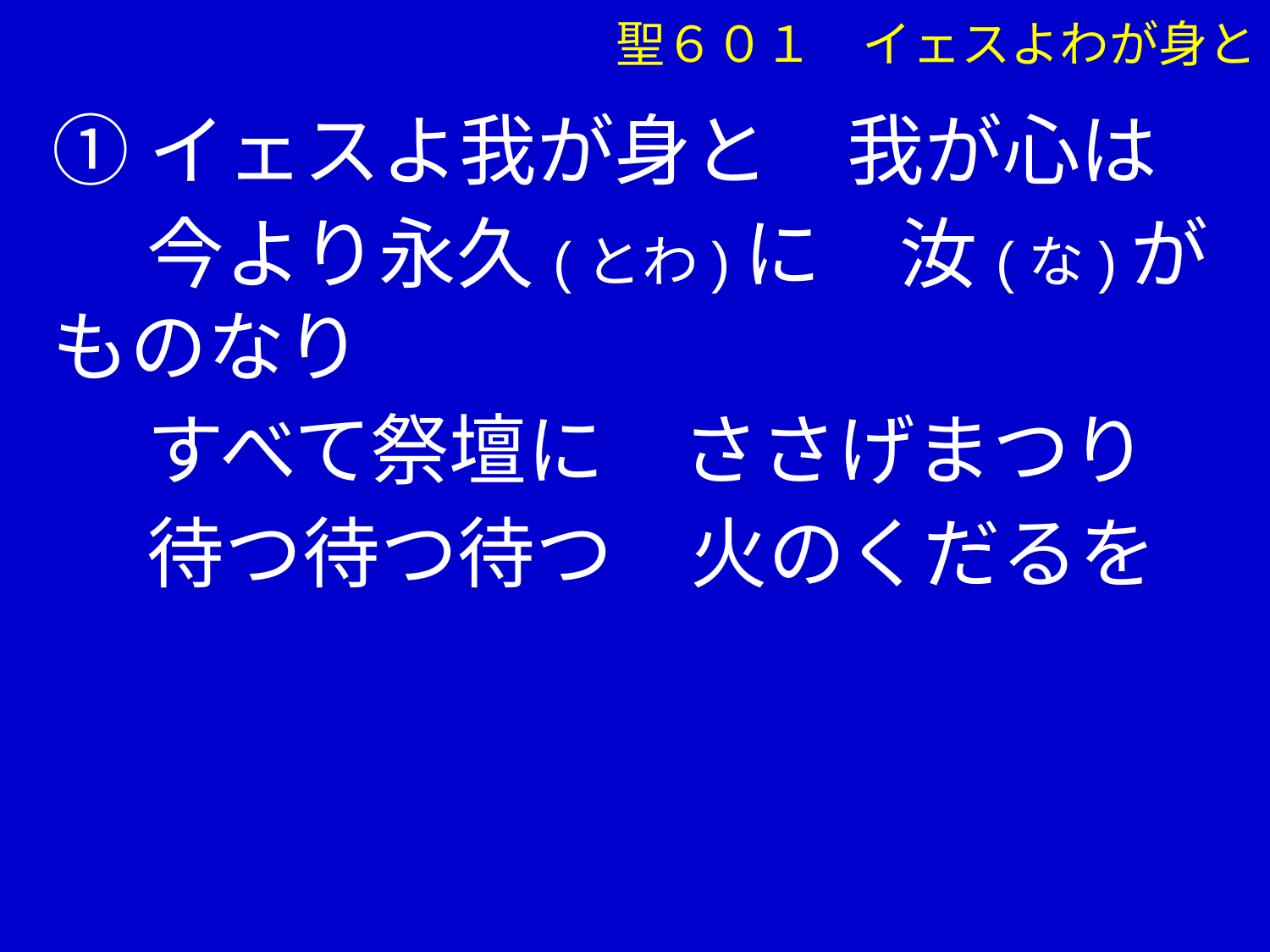

①イェスよ我が身と　我が心は
　 今より永久(とわ)に　汝(な)がものなり
　 すべて祭壇に　ささげまつり
　 待つ待つ待つ　火のくだるを

聖６０１　イェスよわが身と